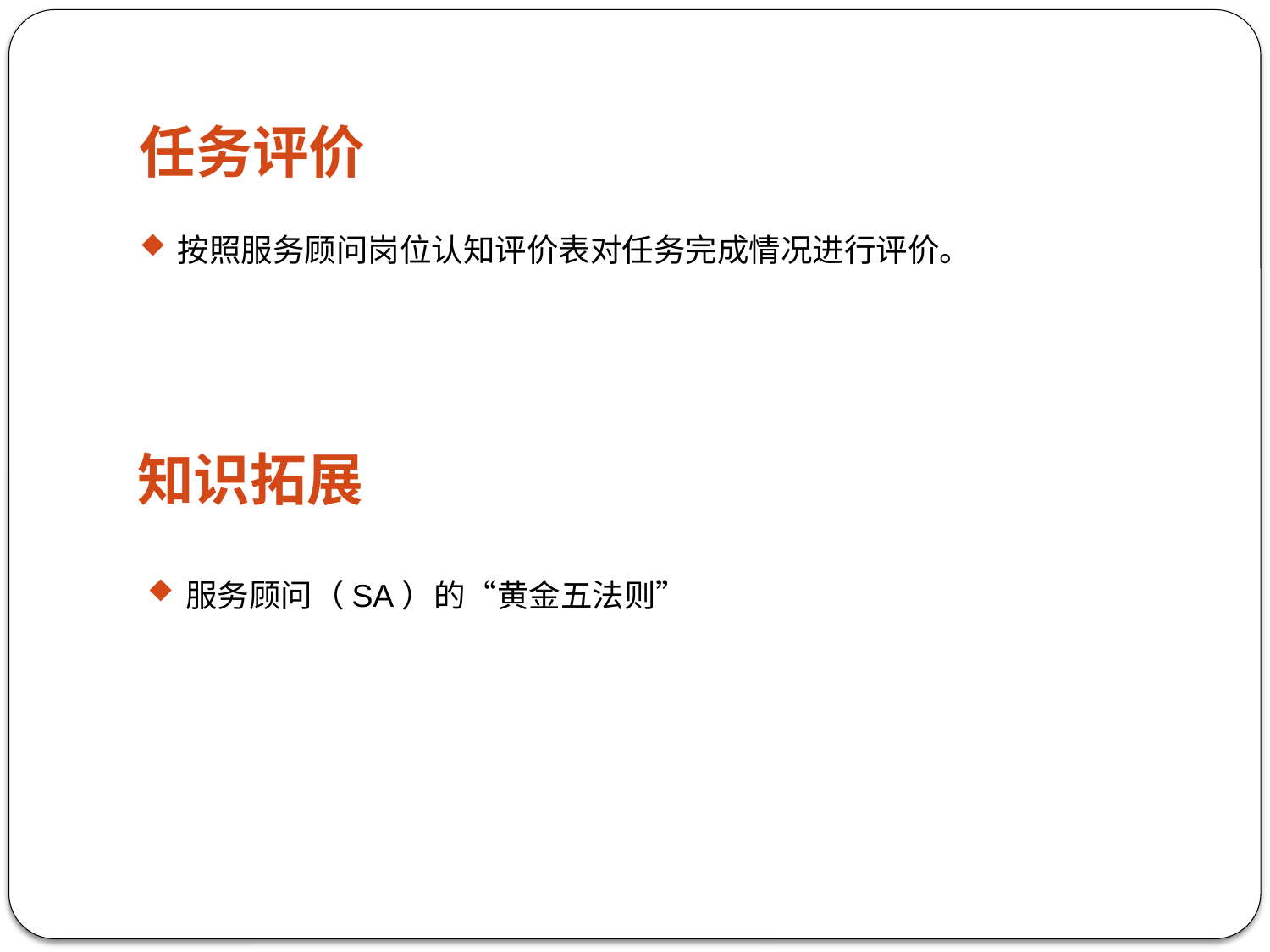

# 任务评价
按照服务顾问岗位认知评价表对任务完成情况进行评价。
知识拓展
服务顾问（SA）的“黄金五法则”